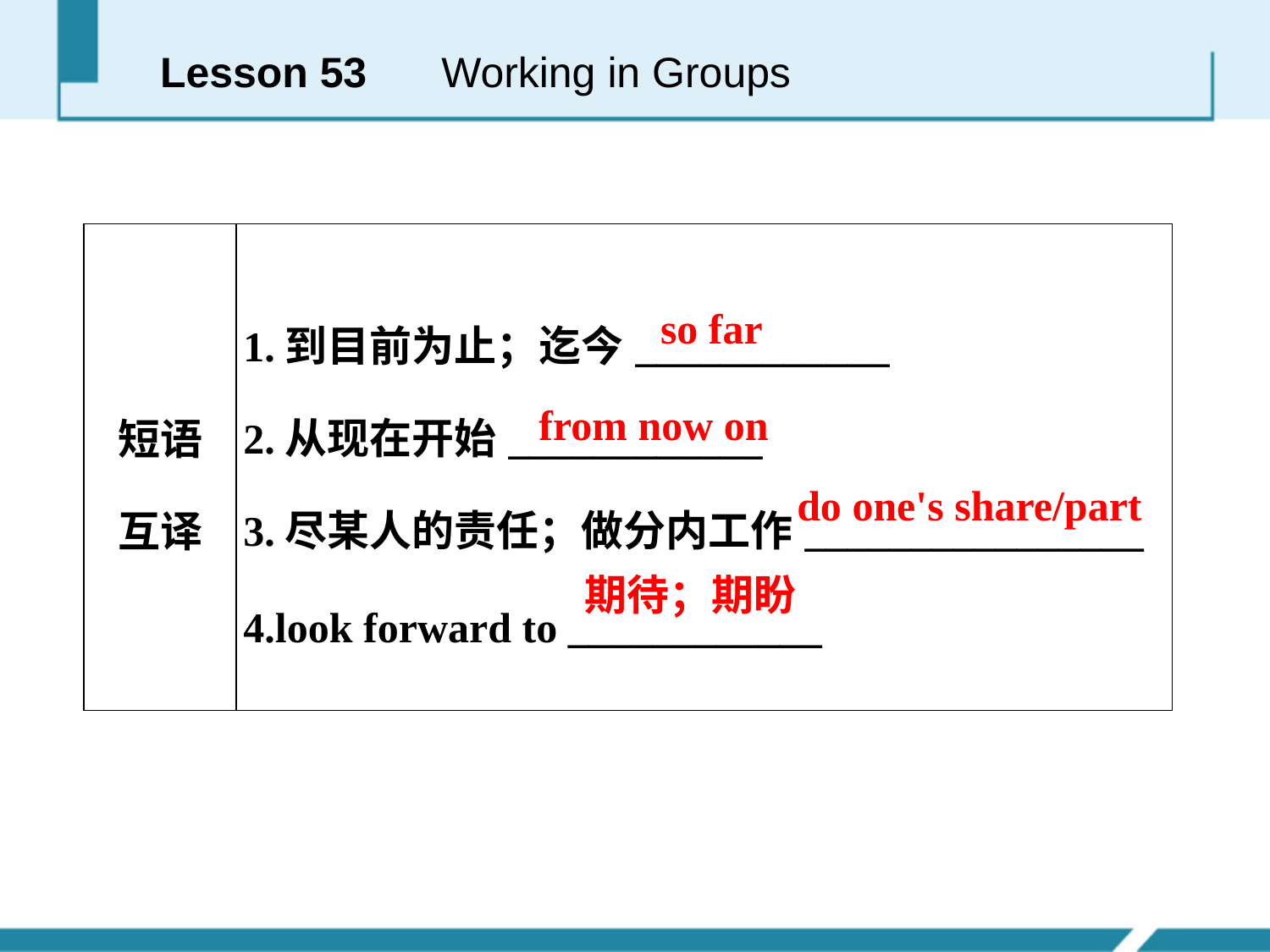

Lesson 53 　Working in Groups
| 短语 互译 | 1.到目前为止；迄今\_\_\_\_\_\_\_\_\_\_\_\_ 2.从现在开始\_\_\_\_\_\_\_\_\_\_\_\_ 3.尽某人的责任；做分内工作\_\_\_\_\_\_\_\_\_\_\_\_\_\_\_\_ 4.look forward to \_\_\_\_\_\_\_\_\_\_\_\_ |
| --- | --- |
so far
from now on
do one's share/part
期待；期盼